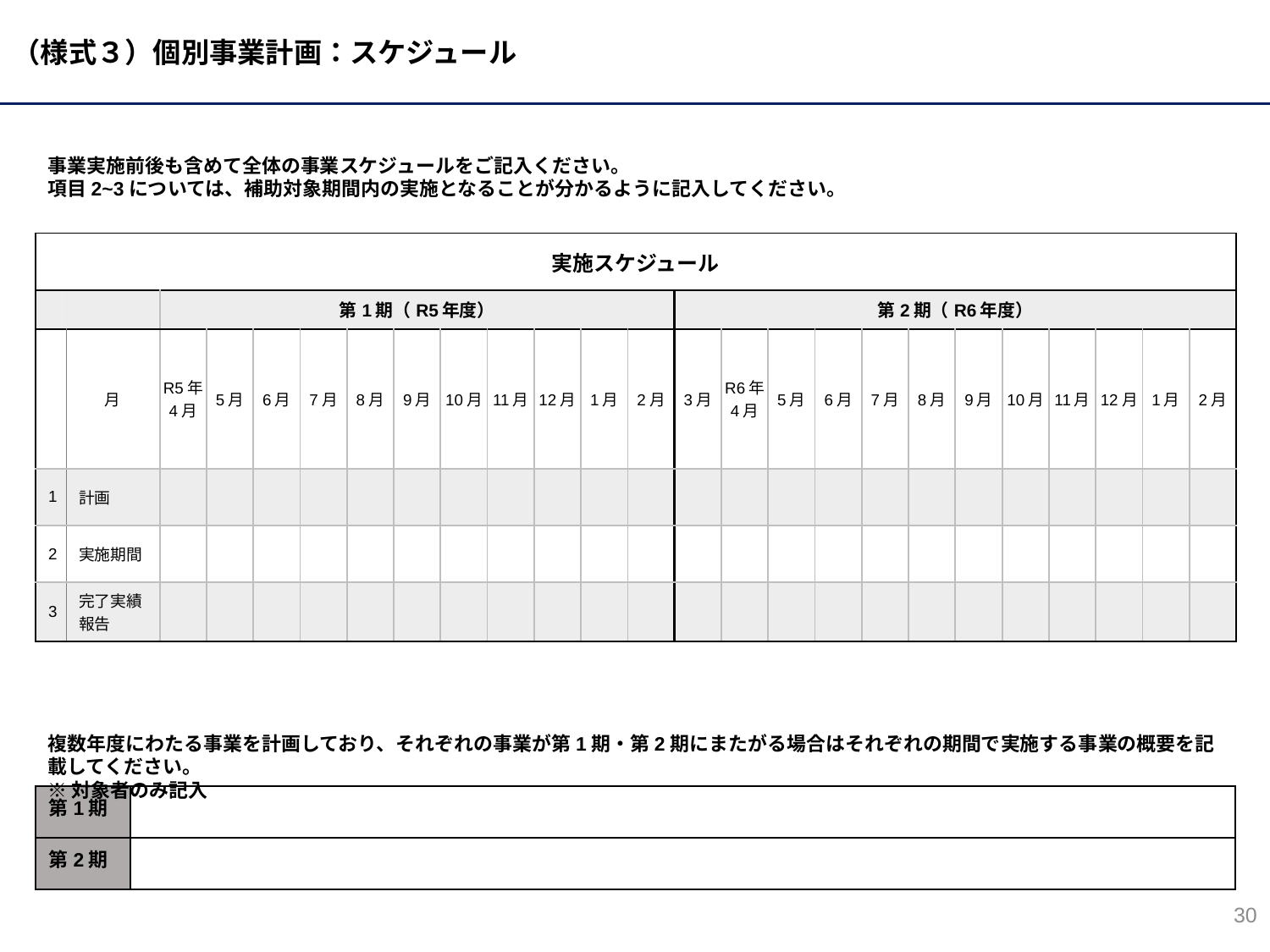

事業実施前後も含めて全体の事業スケジュールをご記入ください。
項目2~3については、補助対象期間内の実施となることが分かるように記入してください。
| 実施スケジュール |  |  |  |  |  |  |  |  |  |  |  |  |  |  |  |  |  |  |  |  |  |  |  |  |
| --- | --- | --- | --- | --- | --- | --- | --- | --- | --- | --- | --- | --- | --- | --- | --- | --- | --- | --- | --- | --- | --- | --- | --- | --- |
|  |  | 第1期（R5年度） |  |  |  |  |  |  |  |  |  |  | 第2期（R6年度） |  |  |  |  |  |  |  |  |  |  |  |
|  | 月 | R5年 4月 | 5月 | 6月 | 7月 | 8月 | 9月 | 10月 | 11月 | 12月 | 1月 | 2月 | 3月 | R6年 4月 | 5月 | 6月 | 7月 | 8月 | 9月 | 10月 | 11月 | 12月 | 1月 | 2月 |
| 1 | 計画 |  |  |  |  |  |  |  |  |  |  |  |  |  |  |  |  |  |  |  |  |  |  |  |
| 2 | 実施期間 |  |  |  |  |  |  |  |  |  |  |  |  |  |  |  |  |  |  |  |  |  |  |  |
| 3 | 完了実績報告 |  |  |  |  |  |  |  |  |  |  |  |  |  |  |  |  |  |  |  |  |  |  |  |
複数年度にわたる事業を計画しており、それぞれの事業が第1期・第2期にまたがる場合はそれぞれの期間で実施する事業の概要を記載してください。
※対象者のみ記入
| 第1期 |  |
| --- | --- |
| 第2期 |  |
30